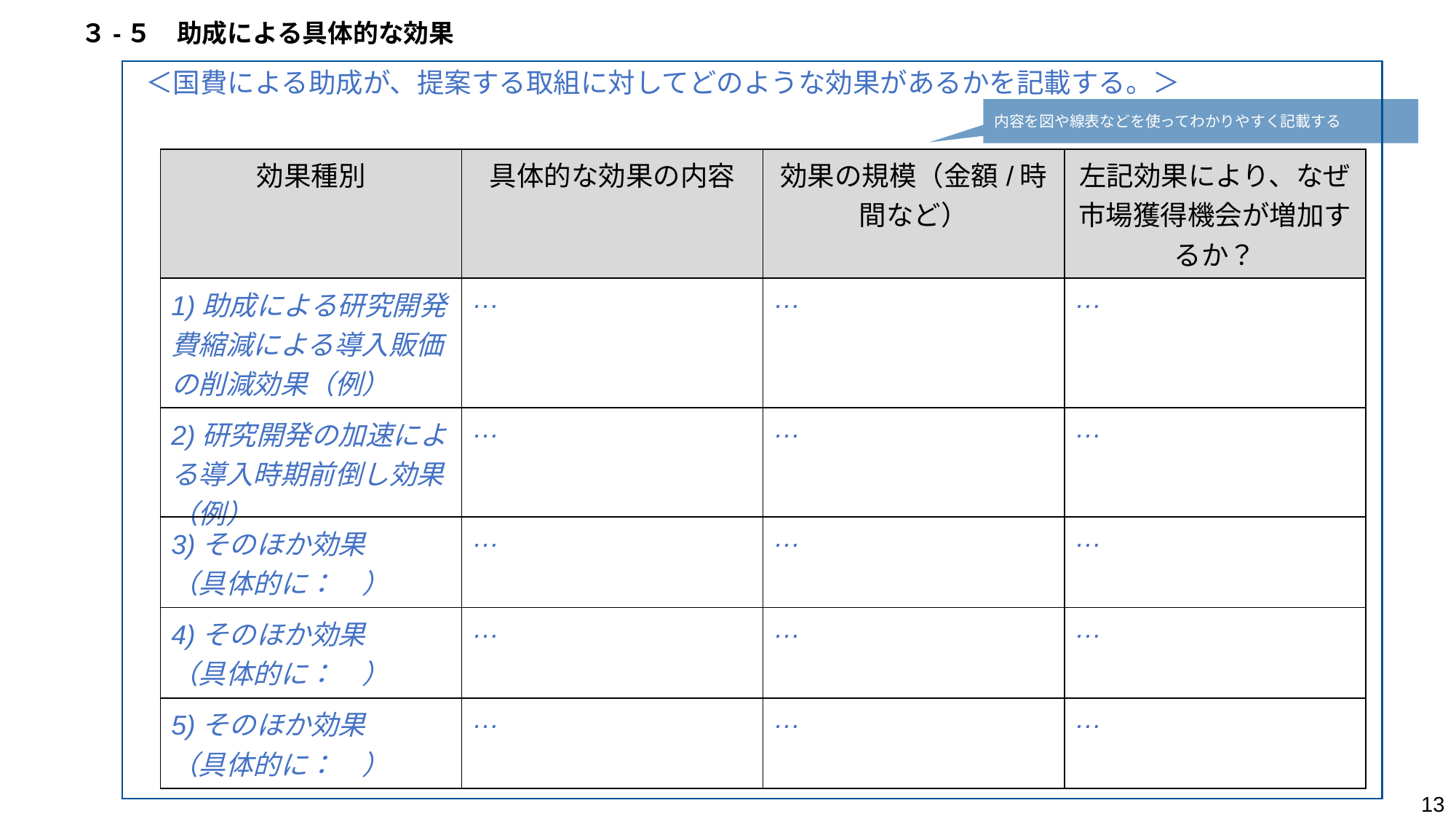

３-５　助成による具体的な効果
＜国費による助成が、提案する取組に対してどのような効果があるかを記載する。＞

内容を図や線表などを使ってわかりやすく記載する
| 効果種別 | 具体的な効果の内容 | 効果の規模（金額/時間など） | 左記効果により、なぜ市場獲得機会が増加するか？ |
| --- | --- | --- | --- |
| 1)助成による研究開発費縮減による導入販価の削減効果（例） | … | … | … |
| 2)研究開発の加速による導入時期前倒し効果（例） | … | … | … |
| 3)そのほか効果 （具体的に：　） | … | … | … |
| 4)そのほか効果 （具体的に：　） | … | … | … |
| 5)そのほか効果 （具体的に：　） | … | … | … |